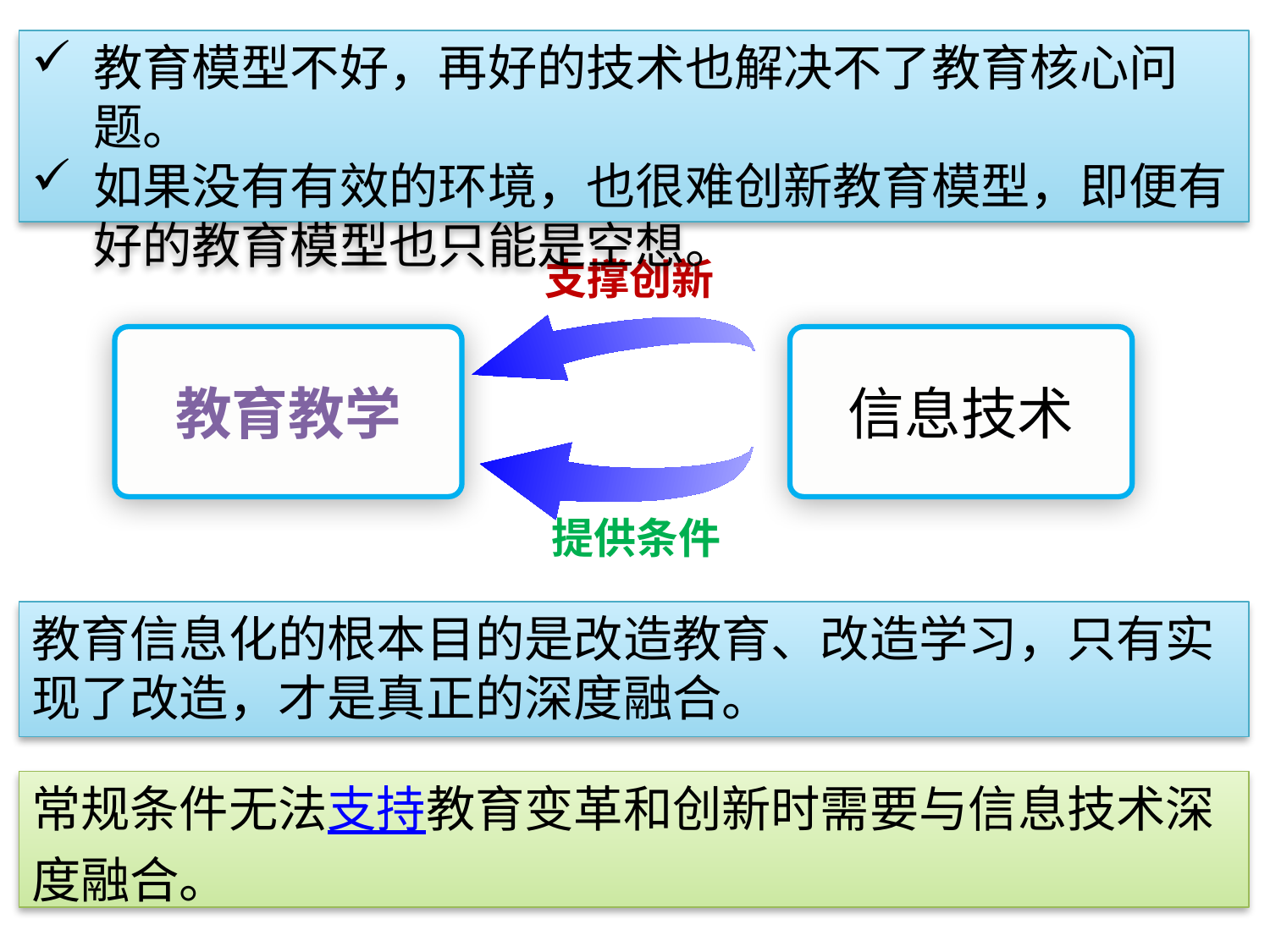

教育模型不好，再好的技术也解决不了教育核心问题。
如果没有有效的环境，也很难创新教育模型，即便有好的教育模型也只能是空想。
支撑创新

教育教学
信息技术

提供条件
教育信息化的根本目的是改造教育、改造学习，只有实现了改造，才是真正的深度融合。
常规条件无法支持教育变革和创新时需要与信息技术深度融合。